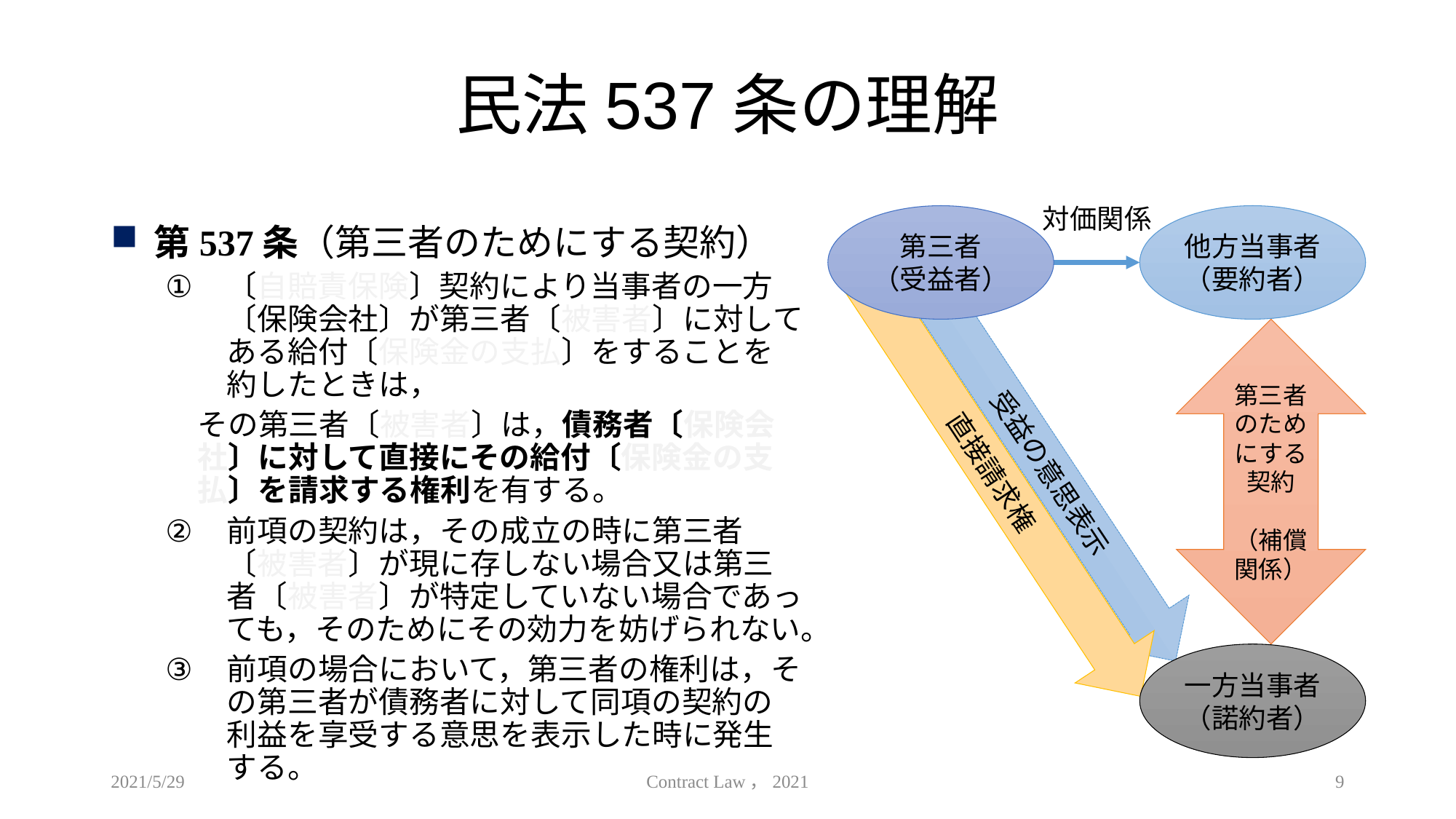

# 民法537条の理解
対価関係
第三者
（受益者）
他方当事者（要約者）
第537条（第三者のためにする契約）
〔自賠責保険〕契約により当事者の一方〔保険会社〕が第三者〔被害者〕に対してある給付〔保険金の支払〕をすることを約したときは，
その第三者〔被害者〕は，債務者〔保険会社〕に対して直接にその給付〔保険金の支払〕を請求する権利を有する。
前項の契約は，その成立の時に第三者〔被害者〕が現に存しない場合又は第三者〔被害者〕が特定していない場合であっても，そのためにその効力を妨げられない。
前項の場合において，第三者の権利は，その第三者が債務者に対して同項の契約の利益を享受する意思を表示した時に発生する。
第三者のためにする契約

（補償
関係）
直接請求権
受益の意思表示
一方当事者
（諾約者）
2021/5/29
Contract Law，2021
9